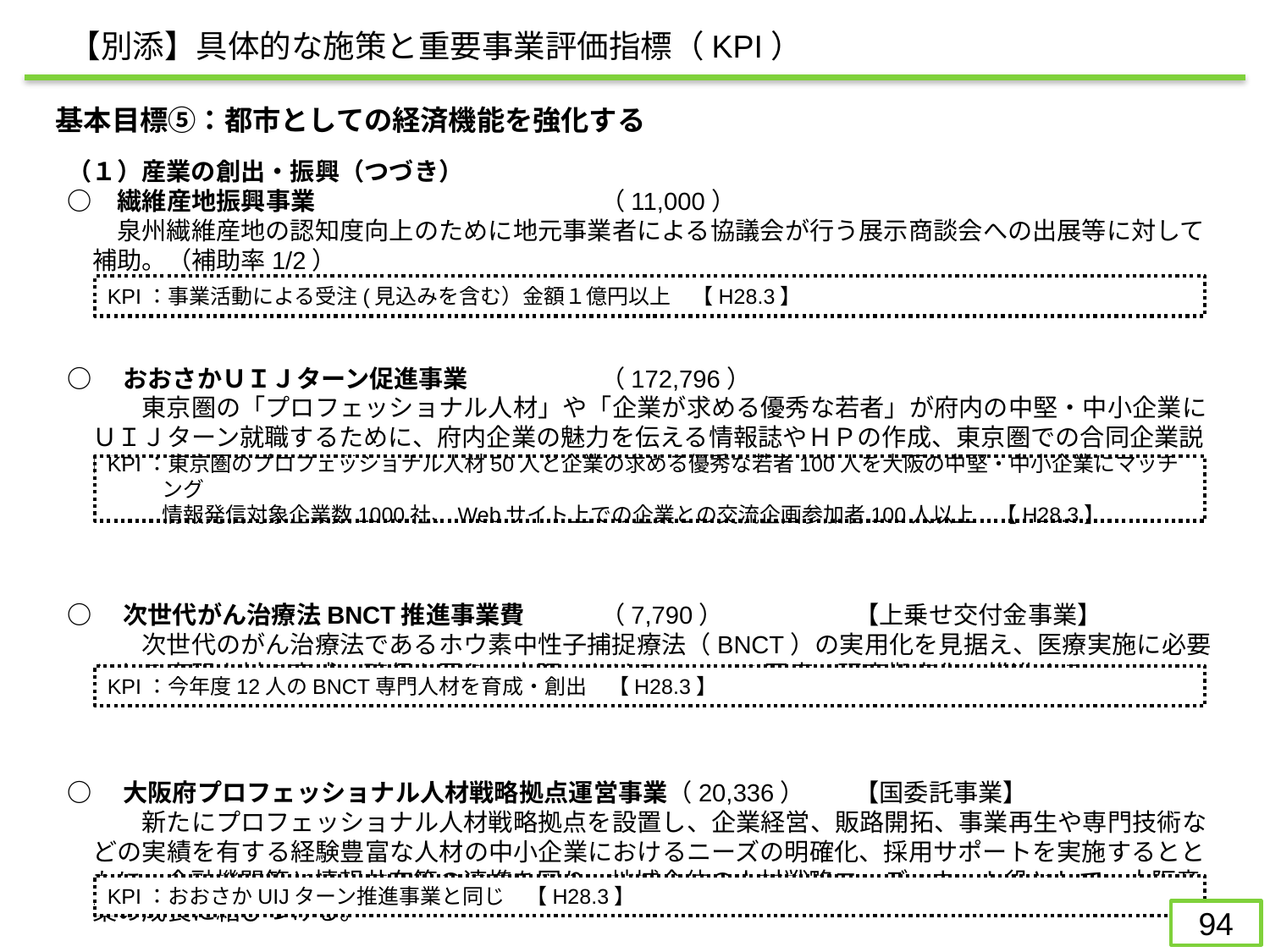

【別添】具体的な施策と重要事業評価指標（KPI）
　基本目標⑤：都市としての経済機能を強化する
（１）産業の創出・振興（つづき）
○	　繊維産地振興事業			（11,000）
　　泉州繊維産地の認知度向上のために地元事業者による協議会が行う展示商談会への出展等に対して補助。（補助率1/2）

○　おおさかＵＩＪターン促進事業		（172,796）
　　　東京圏の「プロフェッショナル人材」や「企業が求める優秀な若者」が府内の中堅・中小企業にＵＩＪターン就職するために、府内企業の魅力を伝える情報誌やＨＰの作成、東京圏での合同企業説明会、セミナー等を実施する。

○　次世代がん治療法BNCT推進事業費	（7,790）		【上乗せ交付金事業】
　　　次世代のがん治療法であるホウ素中性子捕捉療法（BNCT）の実用化を見据え、医療実施に必要となる専門人材の育成・確保を図り、大阪におけるBNCTの医療・研究拠点化を推進する。

○　大阪府プロフェッショナル人材戦略拠点運営事業（20,336）	【国委託事業】
　　　新たにプロフェッショナル人材戦略拠点を設置し、企業経営、販路開拓、事業再生や専門技術などの実績を有する経験豊富な人材の中小企業におけるニーズの明確化、採用サポートを実施するとともに、金融機関等と情報共有等の連携を図り、地域全体の人材戦略コーディネート役として、大阪産業の成長に結びつける。

KPI：事業活動による受注(見込みを含む）金額１億円以上　【H28.3】
KPI：東京圏のプロフェッショナル人材50人と企業の求める優秀な若者100人を大阪の中堅・中小企業にマッチング
情報発信対象企業数1000社、Webサイト上での企業との交流企画参加者100人以上　【H28.3】
KPI：今年度12人のBNCT専門人材を育成・創出　【H28.3】
KPI：おおさかUIJターン推進事業と同じ　【H28.3】
94